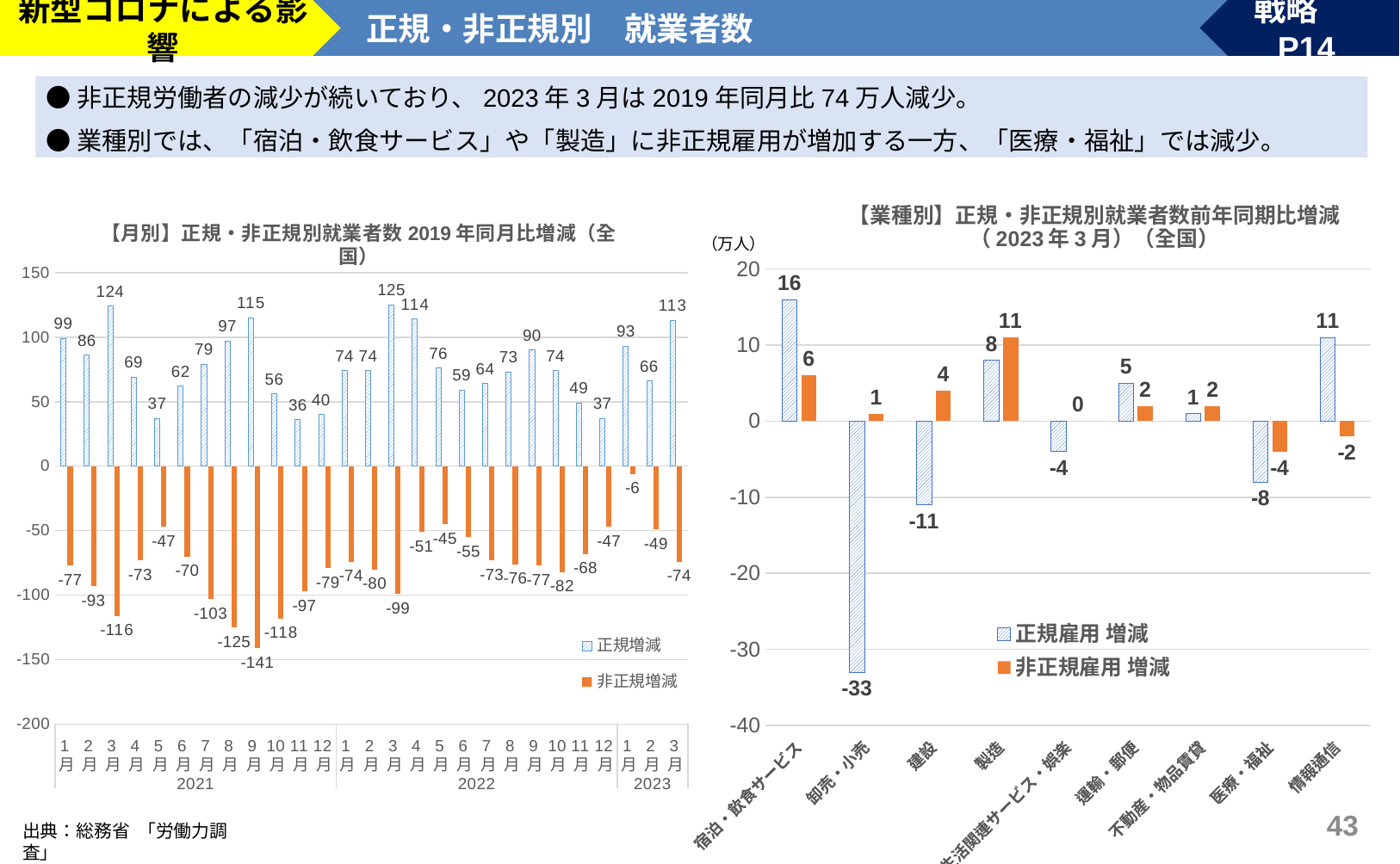

新型コロナによる影響
正規・非正規別　就業者数
戦略　P14
●非正規労働者の減少が続いており、2023年3月は2019年同月比74万人減少。
●業種別では、「宿泊・飲食サービス」や「製造」に非正規雇用が増加する一方、「医療・福祉」では減少。

### Chart: 【月別】正規・非正規別就業者数2019年同月比増減（全国）

| Category | 正規増減 | 非正規増減 |
|---|---|---|
| 1月 | 99.0 | -77.0 |
| 2月 | 86.0 | -93.0 |
| 3月 | 124.0 | -116.0 |
| 4月 | 69.0 | -73.0 |
| 5月 | 37.0 | -47.0 |
| 6月 | 62.0 | -70.0 |
| 7月 | 79.0 | -103.0 |
| 8月 | 97.0 | -125.0 |
| 9月 | 115.0 | -141.0 |
| 10月 | 56.0 | -118.0 |
| 11月 | 36.0 | -97.0 |
| 12月 | 40.0 | -79.0 |
| 1月 | 74.0 | -74.0 |
| 2月 | 74.0 | -80.0 |
| 3月 | 125.0 | -99.0 |
| 4月 | 114.0 | -51.0 |
| 5月 | 76.0 | -45.0 |
| 6月 | 59.0 | -55.0 |
| 7月 | 64.0 | -73.0 |
| 8月 | 73.0 | -76.0 |
| 9月 | 90.0 | -77.0 |
| 10月 | 74.0 | -82.0 |
| 11月 | 49.0 | -68.0 |
| 12月 | 37.0 | -47.0 |
| 1月 | 93.0 | -6.0 |
| 2月 | 66.0 | -49.0 |
| 3月 | 113.0 | -74.0 |

### Chart: 【業種別】正規・非正規別就業者数前年同期比増減
（2023年3月）（全国）

| Category | 正規雇用 増減 | 非正規雇用 増減 |
|---|---|---|
| 宿泊・飲食サービス | 16.0 | 6.0 |
| 卸売・小売 | -33.0 | 1.0 |
| 建設 | -11.0 | 4.0 |
| 製造 | 8.0 | 11.0 |
| 生活関連サービス・娯楽 | -4.0 | 0.0 |
| 運輸・郵便 | 5.0 | 2.0 |
| 不動産・物品賃貸 | 1.0 | 2.0 |
| 医療・福祉 | -8.0 | -4.0 |
| 情報通信 | 11.0 | -2.0 |
43
出典：総務省  「労働力調査」